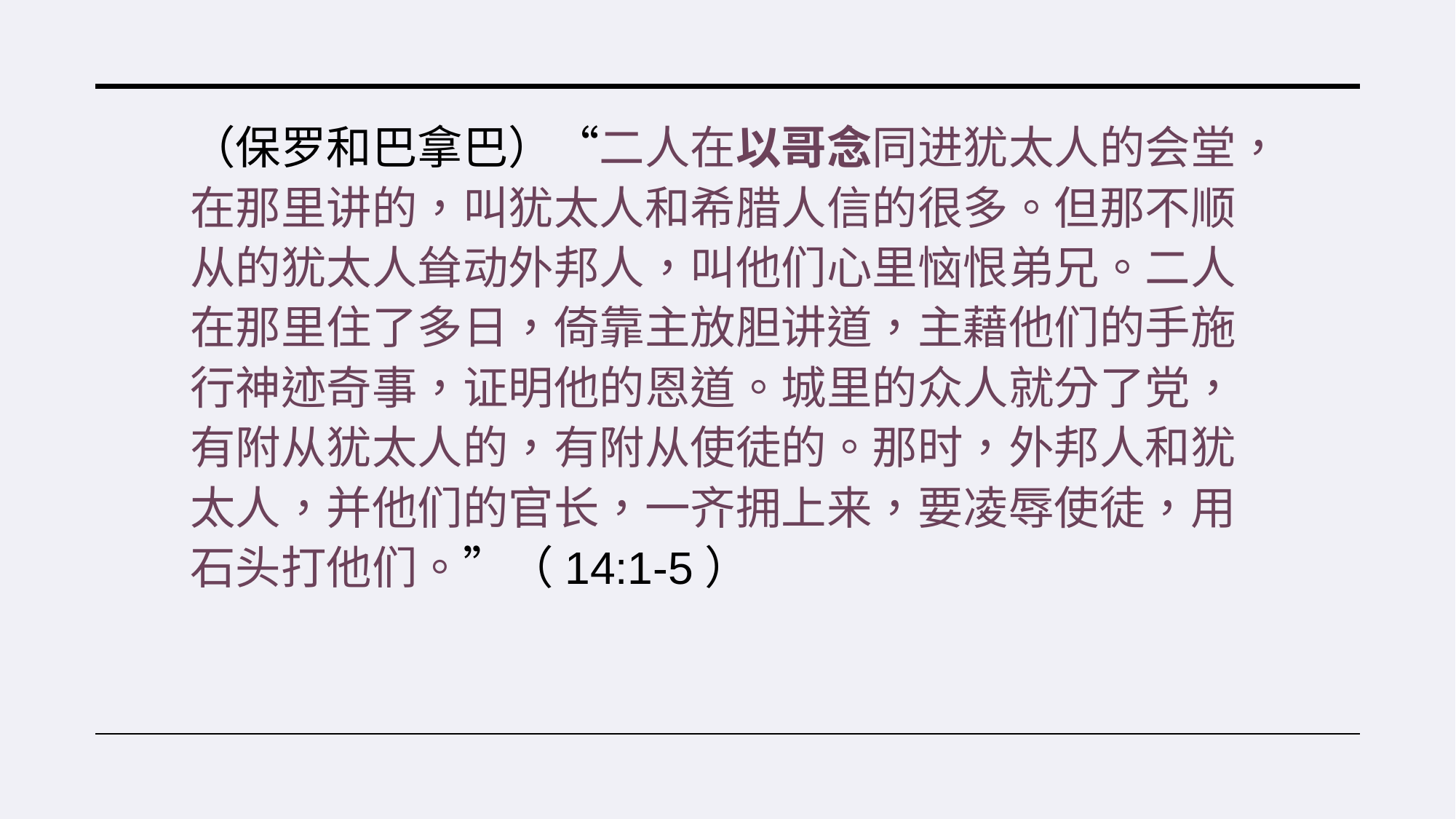

（保罗和巴拿巴）“二人在以哥念同进犹太人的会堂，在那里讲的，叫犹太人和希腊人信的很多。但那不顺从的犹太人耸动外邦人，叫他们心里恼恨弟兄。二人在那里住了多日，倚靠主放胆讲道，主藉他们的手施行神迹奇事，证明他的恩道。城里的众人就分了党，有附从犹太人的，有附从使徒的。那时，外邦人和犹太人，并他们的官长，一齐拥上来，要凌辱使徒，用石头打他们。”（14:1-5）